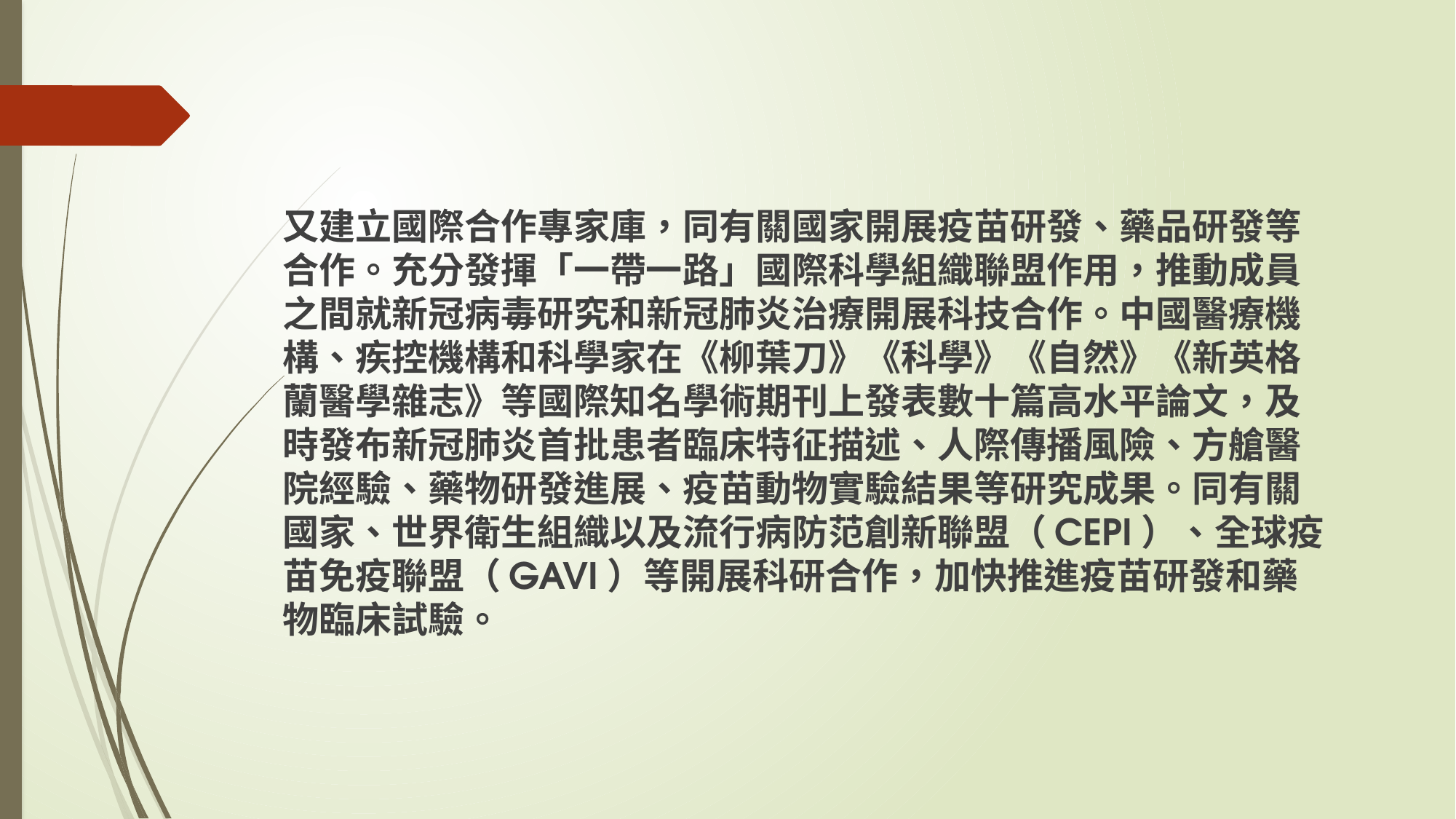

又建立國際合作專家庫，同有關國家開展疫苗研發、藥品研發等合作。充分發揮「一帶一路」國際科學組織聯盟作用，推動成員之間就新冠病毒研究和新冠肺炎治療開展科技合作。中國醫療機構、疾控機構和科學家在《柳葉刀》《科學》《自然》《新英格蘭醫學雜志》等國際知名學術期刊上發表數十篇高水平論文，及時發布新冠肺炎首批患者臨床特征描述、人際傳播風險、方艙醫院經驗、藥物研發進展、疫苗動物實驗結果等研究成果。同有關國家、世界衛生組織以及流行病防范創新聯盟（CEPI）、全球疫苗免疫聯盟（GAVI）等開展科研合作，加快推進疫苗研發和藥物臨床試驗。